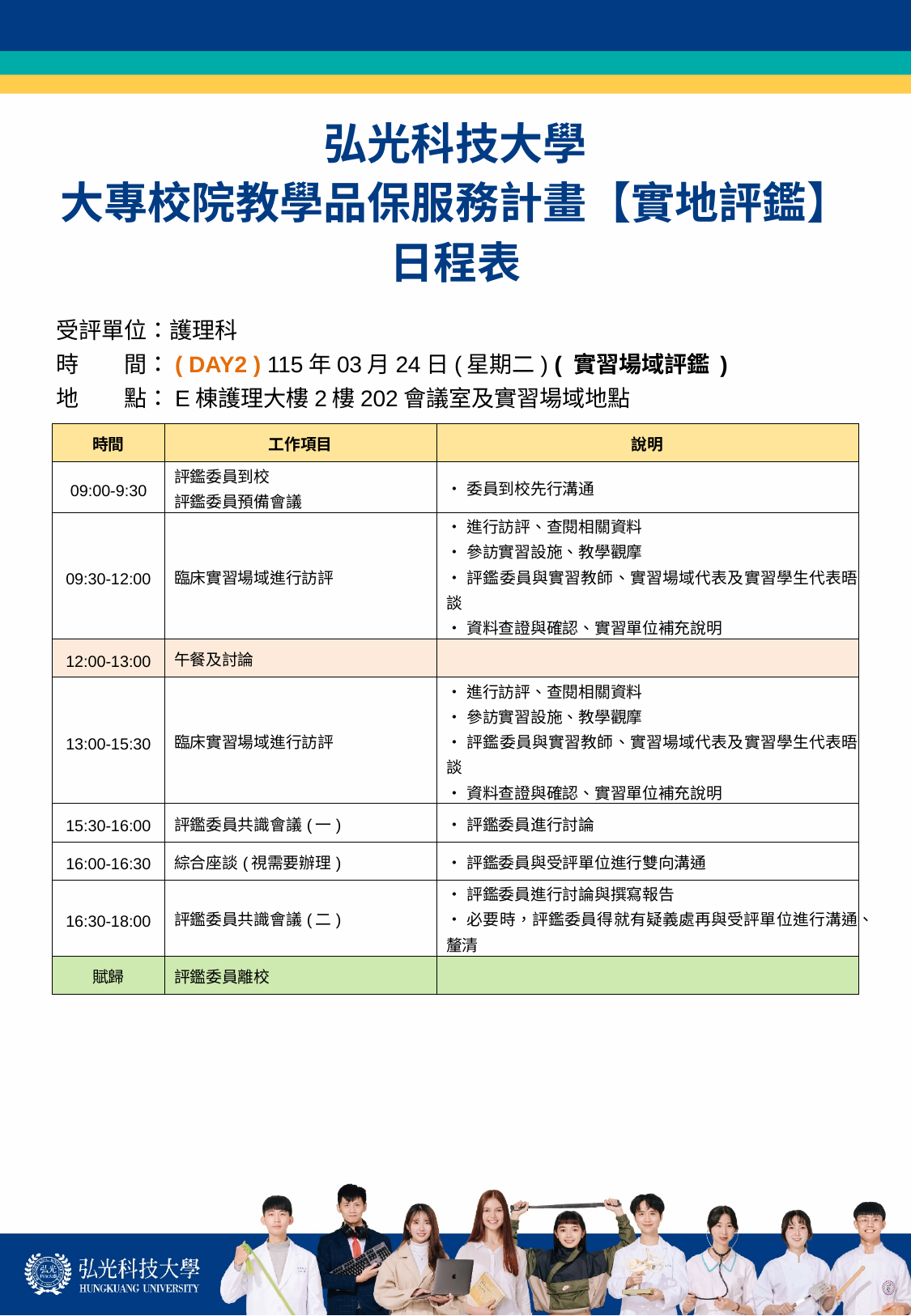

弘光科技大學
大專校院教學品保服務計畫【實地評鑑】
日程表
受評單位：護理科
時　　間：( DAY2 ) 115年03月24日(星期二) ( 實習場域評鑑 )
地　　點：E棟護理大樓2樓202會議室及實習場域地點
| 時間 | 工作項目 | 說明 |
| --- | --- | --- |
| 09:00-9:30 | 評鑑委員到校 評鑑委員預備會議 | ‧委員到校先行溝通 |
| 09:30-12:00 | 臨床實習場域進行訪評 | ‧進行訪評、查閱相關資料 ‧參訪實習設施、教學觀摩 ‧評鑑委員與實習教師、實習場域代表及實習學生代表晤談 ‧資料查證與確認、實習單位補充說明 |
| 12:00-13:00 | 午餐及討論 |  |
| 13:00-15:30 | 臨床實習場域進行訪評 | ‧進行訪評、查閱相關資料 ‧參訪實習設施、教學觀摩 ‧評鑑委員與實習教師、實習場域代表及實習學生代表晤談 ‧資料查證與確認、實習單位補充說明 |
| 15:30-16:00 | 評鑑委員共識會議(一) | ‧評鑑委員進行討論 |
| 16:00-16:30 | 綜合座談(視需要辦理) | ‧評鑑委員與受評單位進行雙向溝通 |
| 16:30-18:00 | 評鑑委員共識會議(二) | ‧評鑑委員進行討論與撰寫報告 ‧必要時，評鑑委員得就有疑義處再與受評單位進行溝通、釐清 |
| 賦歸 | 評鑑委員離校 |  |